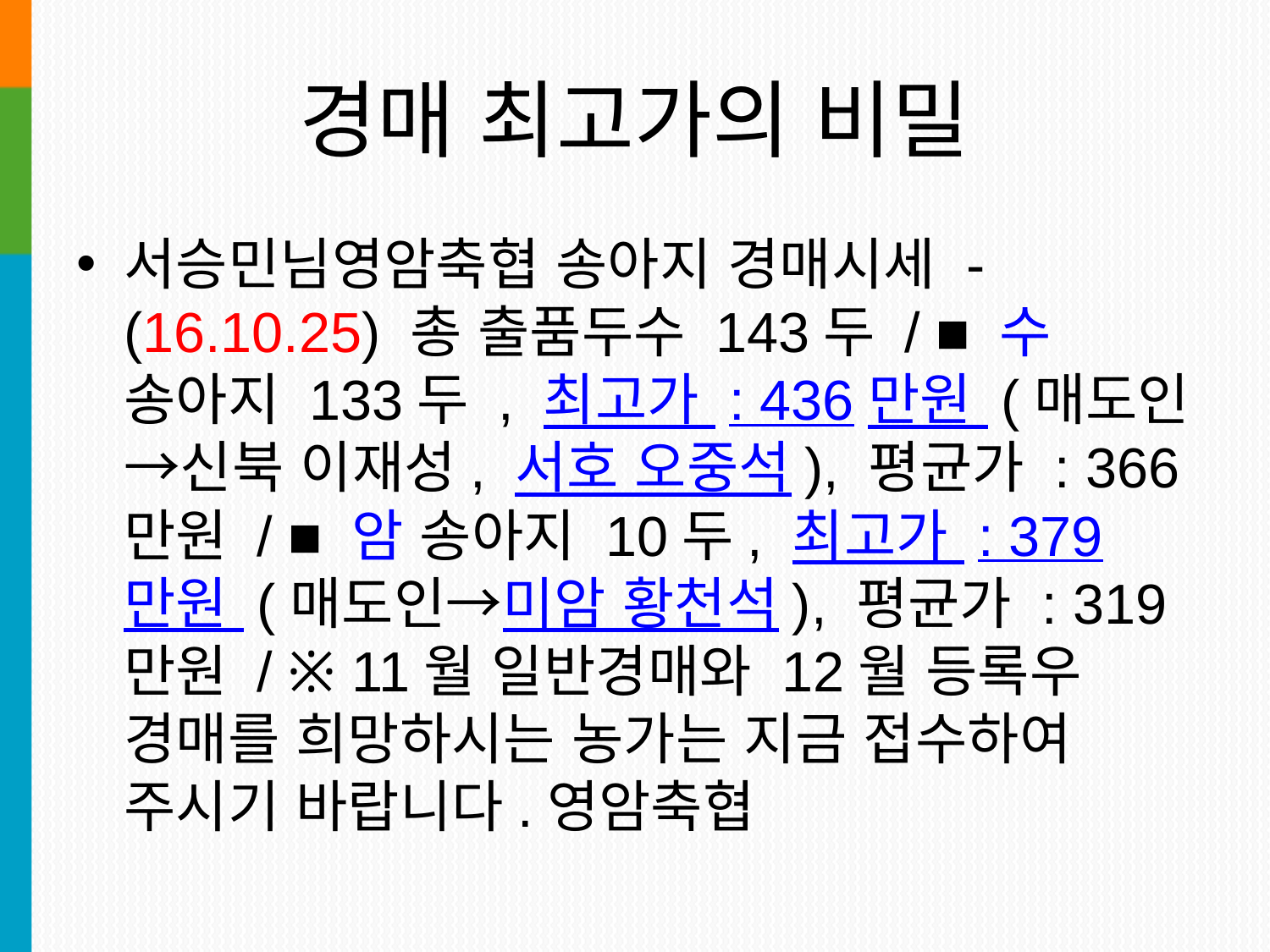

경매 최고가의 비밀
서승민님영암축협 송아지 경매시세 - (16.10.25) 총 출품두수 143두 / ■ 수 송아지 133두 , 최고가 : 436만원 (매도인→신북 이재성, 서호 오중석), 평균가 : 366만원 / ■ 암 송아지 10두, 최고가 : 379만원 (매도인→미암 황천석), 평균가 : 319만원 / ※ 11월 일반경매와 12월 등록우 경매를 희망하시는 농가는 지금 접수하여 주시기 바랍니다.영암축협